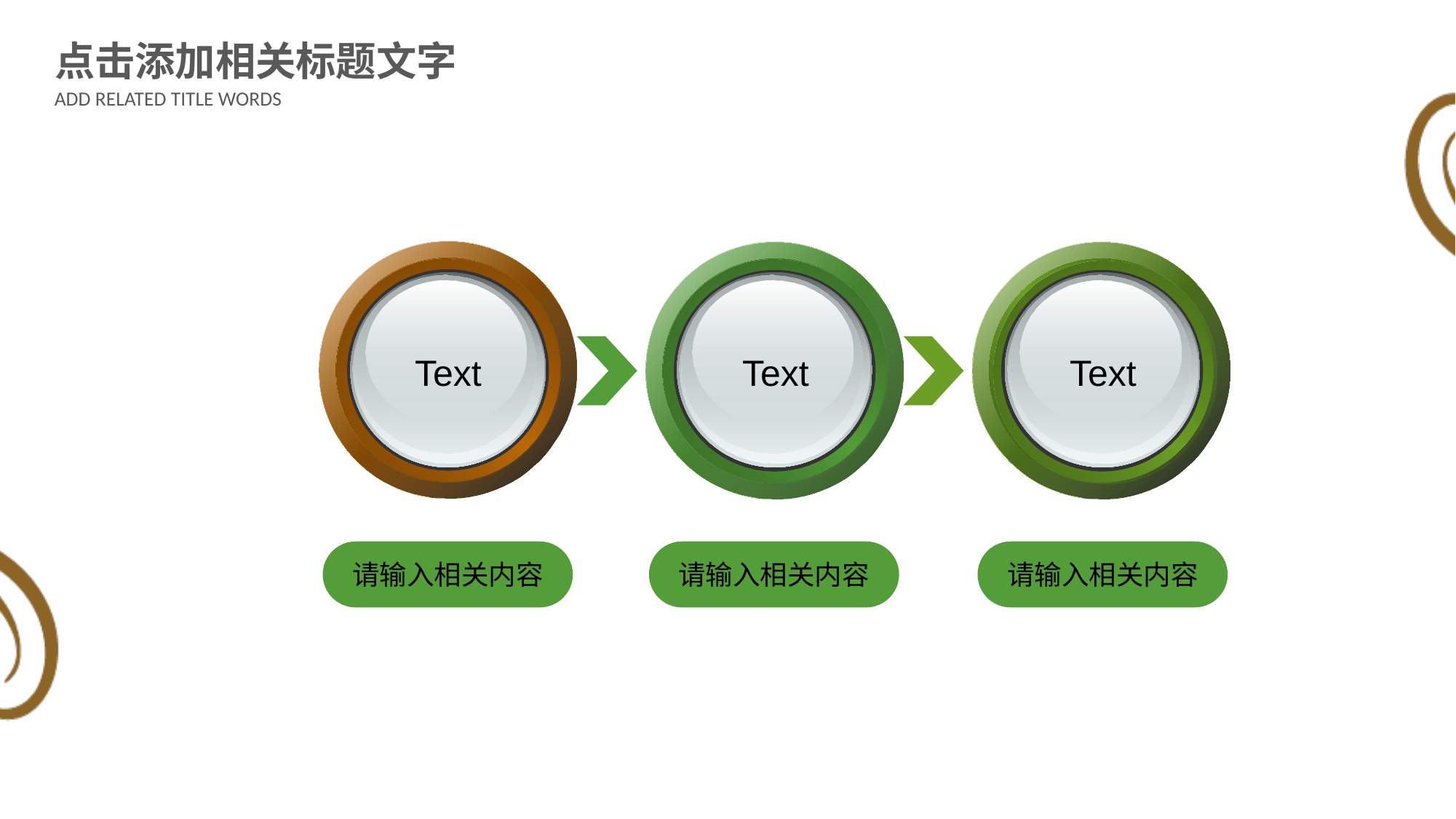

点击添加相关标题文字
ADD RELATED TITLE WORDS

Text

Text

Text

请输入相关内容
请输入相关内容
请输入相关内容